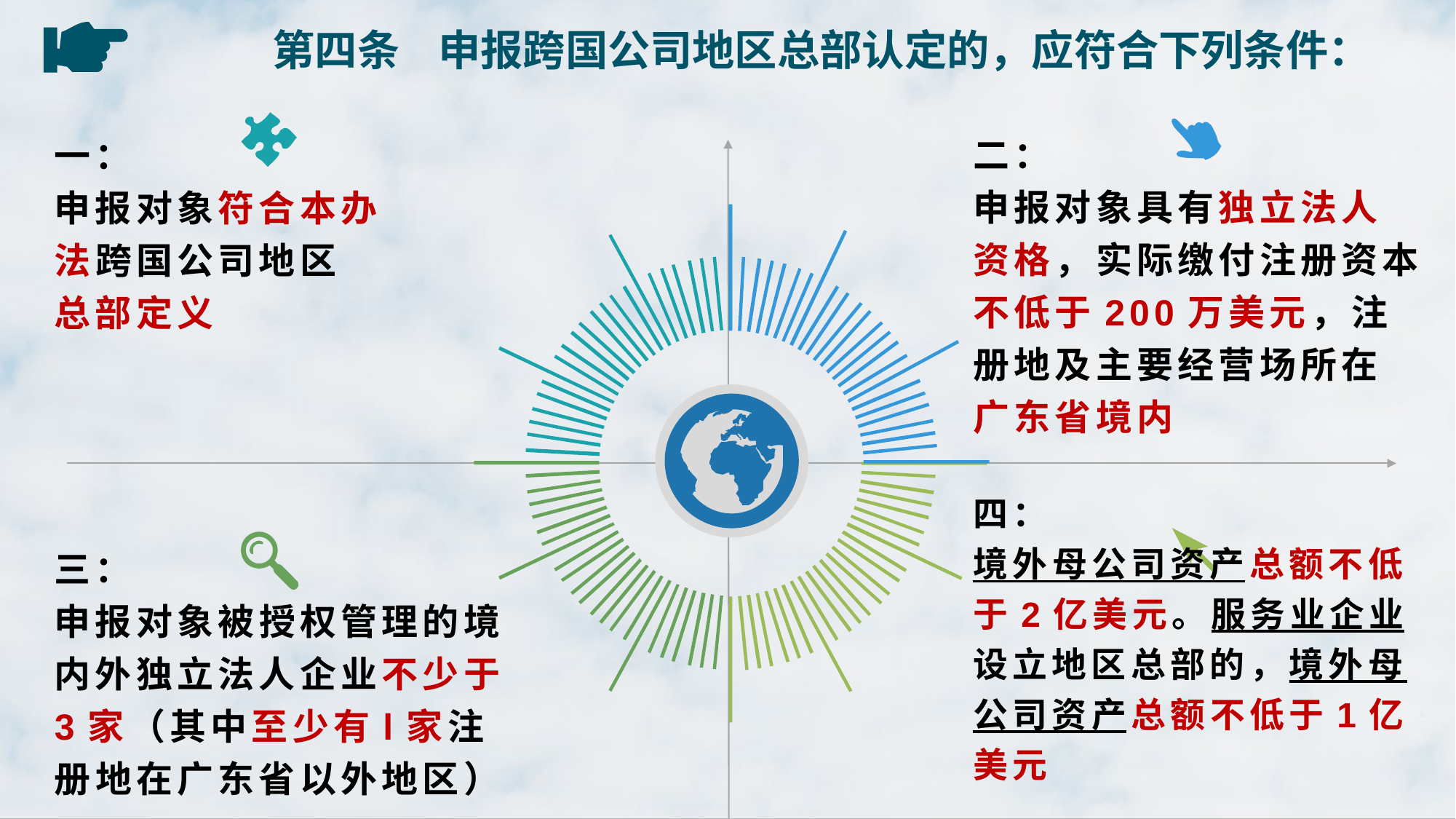

第四条    申报跨国公司地区总部认定的，应符合下列条件：

二：
申报对象具有独立法人资格，实际缴付注册资本不低于200万美元，注册地及主要经营场所在广东省境内

一：
申报对象符合本办法跨国公司地区
总部定义

三：
申报对象被授权管理的境内外独立法人企业不少于3家（其中至少有l家注册地在广东省以外地区）

四：
境外母公司资产总额不低于2亿美元。服务业企业设立地区总部的，境外母公司资产总额不低于1亿美元